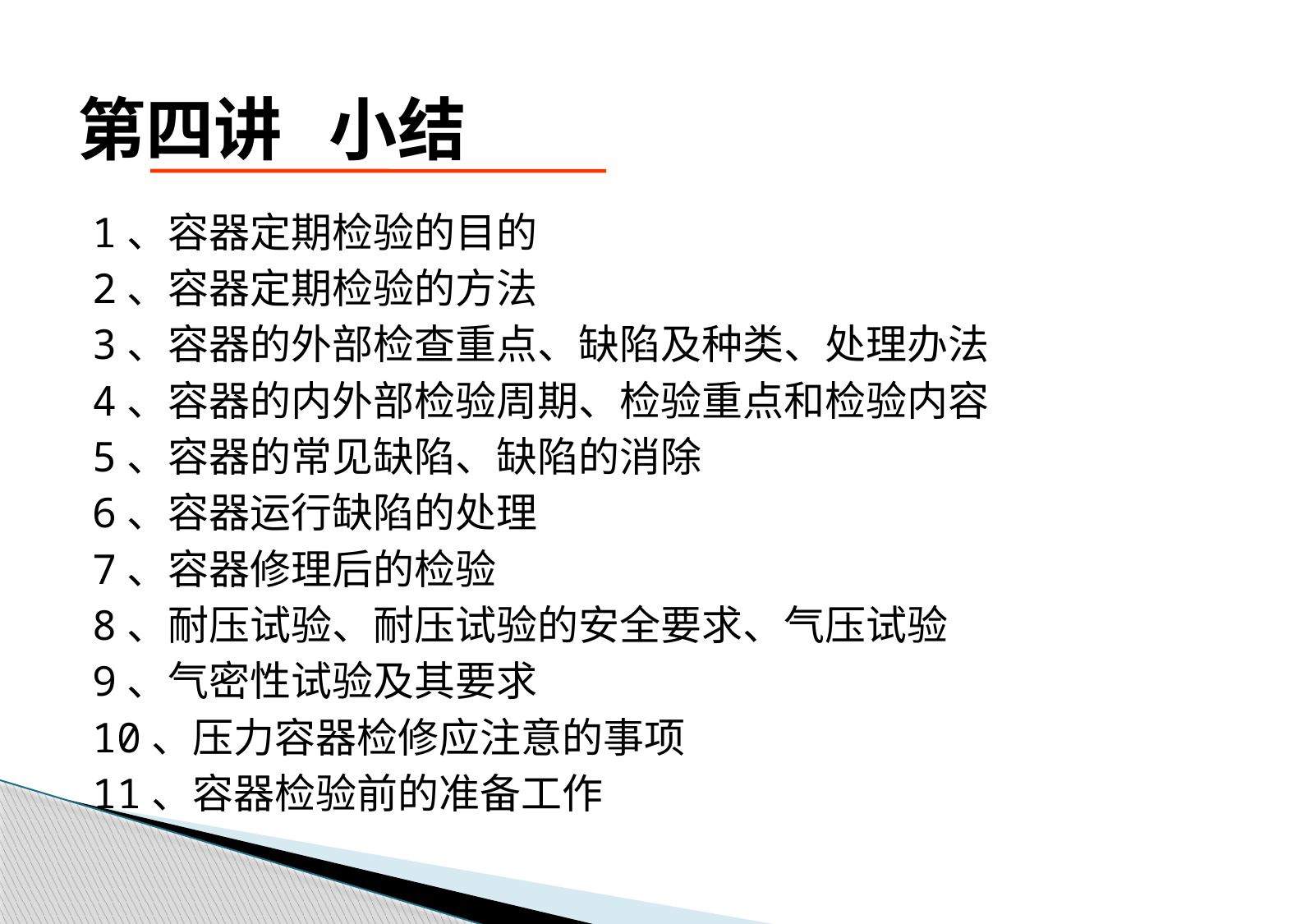

# 第四讲   小结

1、容器定期检验的目的
2、容器定期检验的方法
3、容器的外部检查重点、缺陷及种类、处理办法
4、容器的内外部检验周期、检验重点和检验内容
5、容器的常见缺陷、缺陷的消除
6、容器运行缺陷的处理
7、容器修理后的检验
8、耐压试验、耐压试验的安全要求、气压试验
9、气密性试验及其要求
10、压力容器检修应注意的事项
11、容器检验前的准备工作